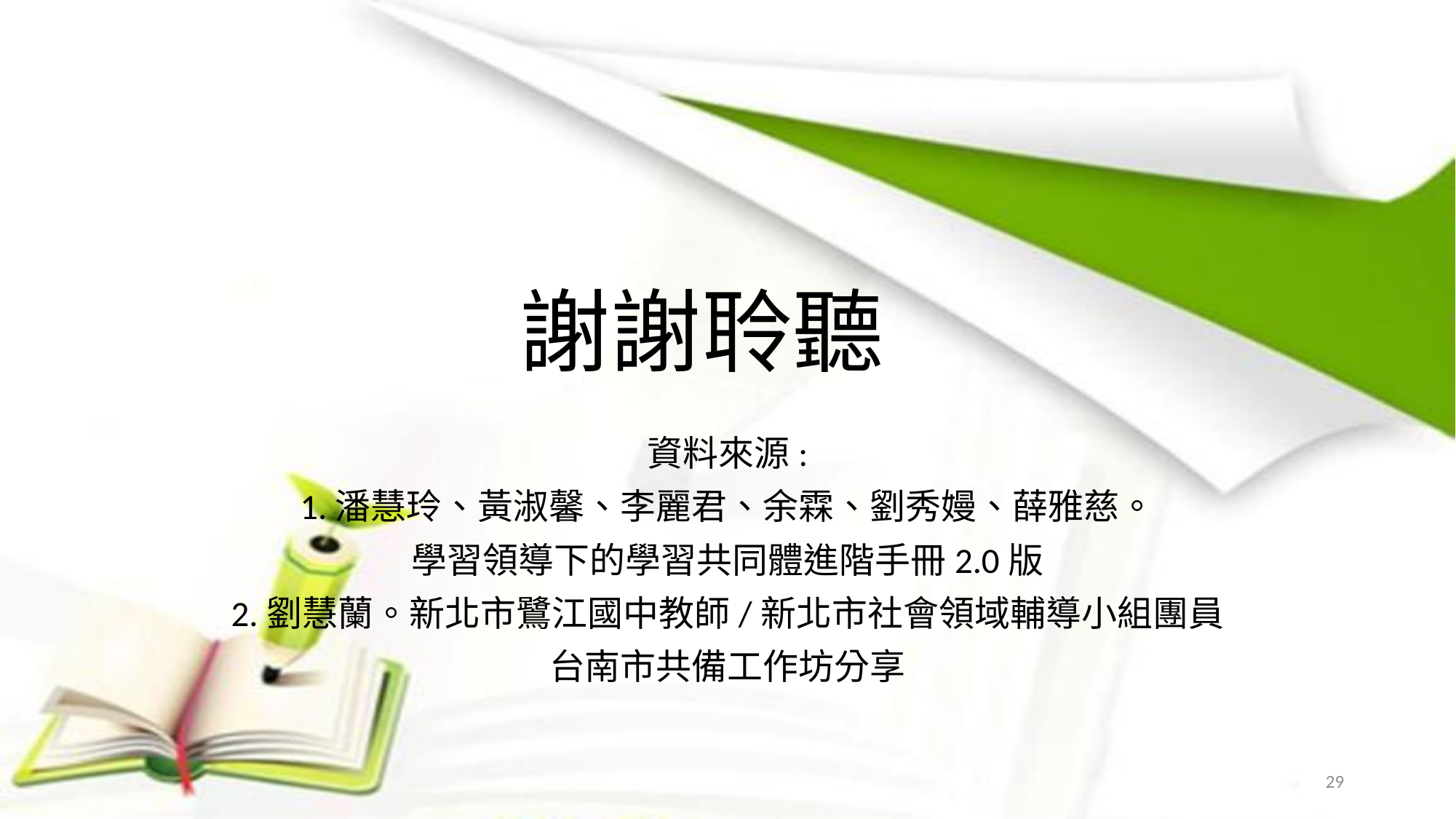

# 謝謝聆聽
資料來源:
1.潘慧玲、黃淑馨、李麗君、余霖、劉秀嫚、薛雅慈。
學習領導下的學習共同體進階手冊2.0版
2.劉慧蘭。新北市鷺江國中教師/新北市社會領域輔導小組團員
台南市共備工作坊分享
29